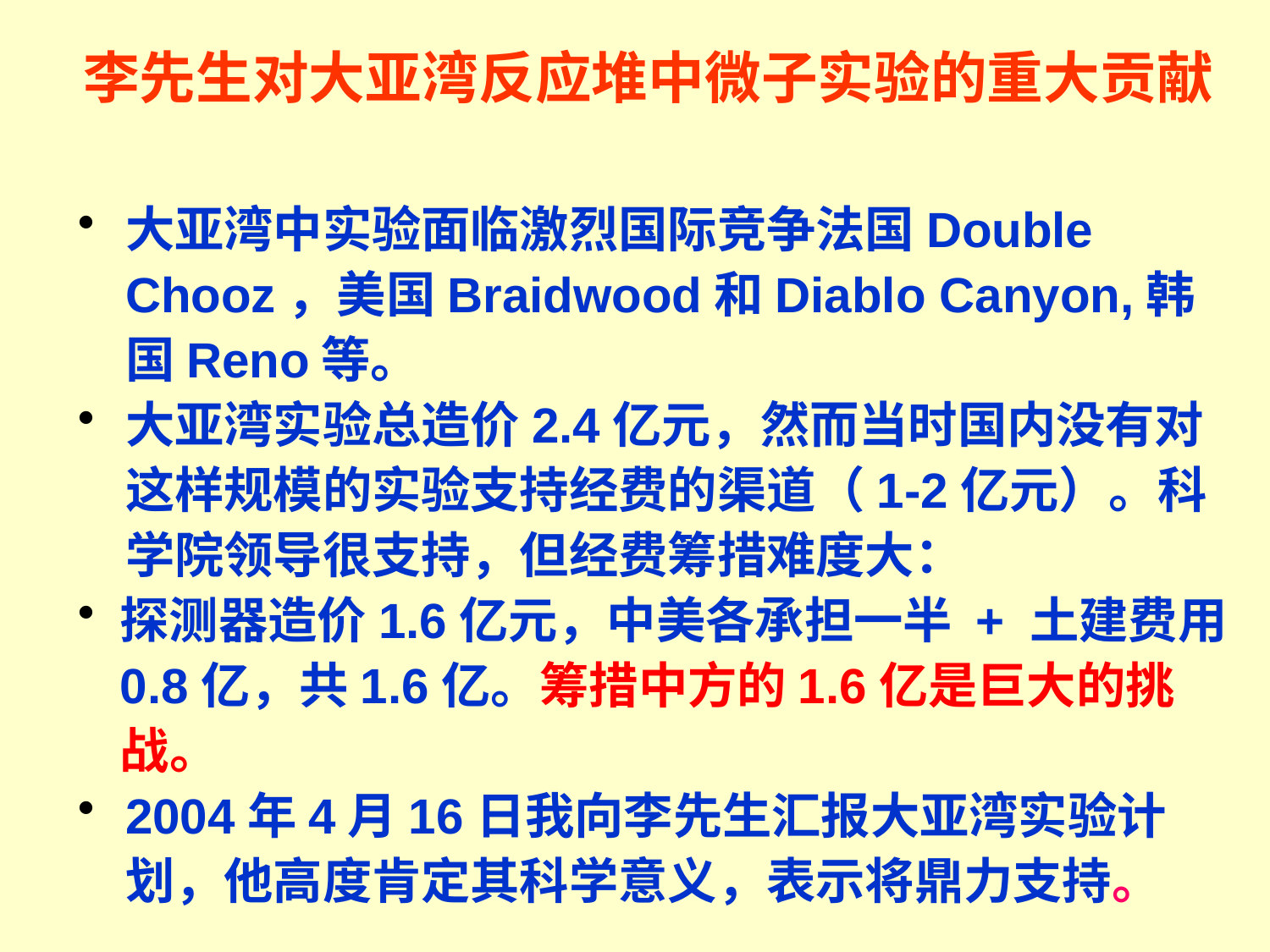

# 李先生对大亚湾反应堆中微子实验的重大贡献
大亚湾中实验面临激烈国际竞争法国Double Chooz，美国Braidwood和Diablo Canyon,韩国Reno等。
大亚湾实验总造价2.4亿元，然而当时国内没有对这样规模的实验支持经费的渠道（1-2亿元）。科学院领导很支持，但经费筹措难度大：
探测器造价1.6亿元，中美各承担一半 + 土建费用0.8亿，共1.6亿。筹措中方的1.6亿是巨大的挑战。
2004年4月16日我向李先生汇报大亚湾实验计划，他高度肯定其科学意义，表示将鼎力支持。